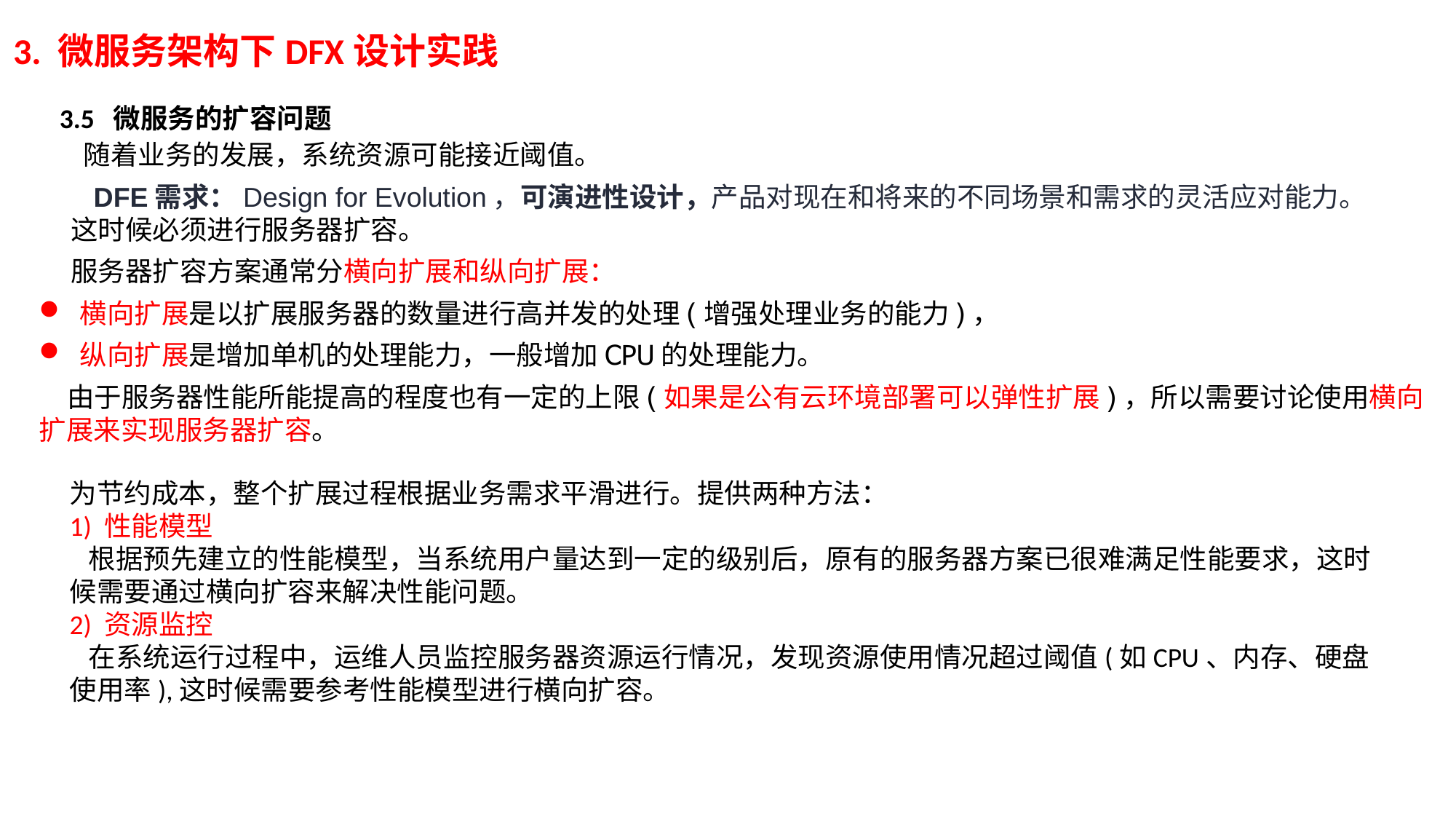

3. 微服务架构下DFX设计实践
3.5  微服务的扩容问题
 随着业务的发展，系统资源可能接近阈值。
   DFE需求：Design for Evolution，可演进性设计，产品对现在和将来的不同场景和需求的灵活应对能力。
这时候必须进行服务器扩容。
服务器扩容方案通常分横向扩展和纵向扩展：
横向扩展是以扩展服务器的数量进行高并发的处理(增强处理业务的能力)，
纵向扩展是增加单机的处理能力，一般增加CPU的处理能力。
由于服务器性能所能提高的程度也有一定的上限(如果是公有云环境部署可以弹性扩展)，所以需要讨论使用横向扩展来实现服务器扩容。
为节约成本，整个扩展过程根据业务需求平滑进行。提供两种方法：
1) 性能模型
  根据预先建立的性能模型，当系统用户量达到一定的级别后，原有的服务器方案已很难满足性能要求，这时候需要通过横向扩容来解决性能问题。
2) 资源监控
  在系统运行过程中，运维人员监控服务器资源运行情况，发现资源使用情况超过阈值(如CPU、内存、硬盘使用率),这时候需要参考性能模型进行横向扩容。